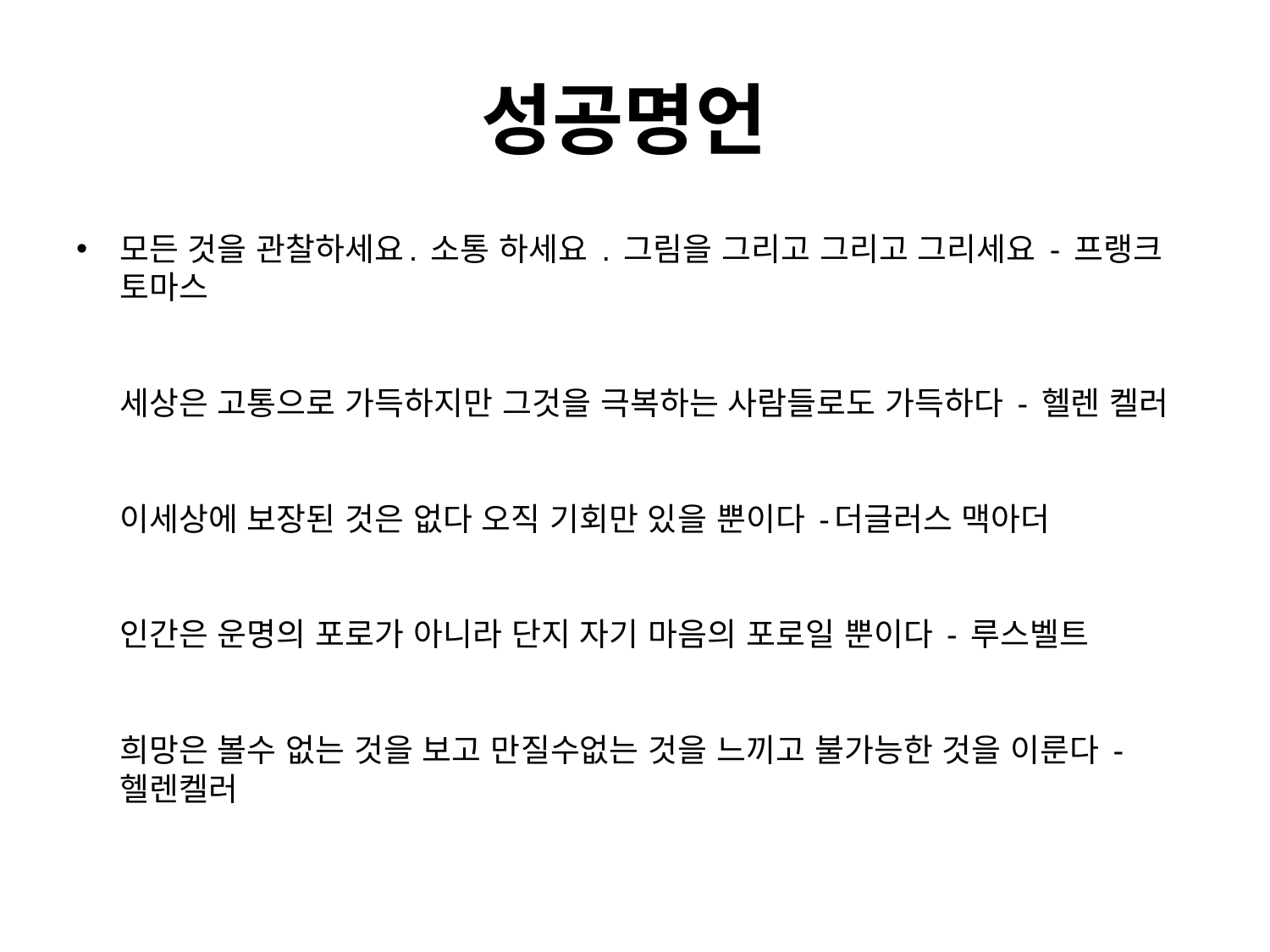

# 성공명언
모든 것을 관찰하세요. 소통 하세요 . 그림을 그리고 그리고 그리세요 - 프랭크 토마스
세상은 고통으로 가득하지만 그것을 극복하는 사람들로도 가득하다 - 헬렌 켈러
이세상에 보장된 것은 없다 오직 기회만 있을 뿐이다 -더글러스 맥아더
인간은 운명의 포로가 아니라 단지 자기 마음의 포로일 뿐이다 - 루스벨트
희망은 볼수 없는 것을 보고 만질수없는 것을 느끼고 불가능한 것을 이룬다 -헬렌켈러